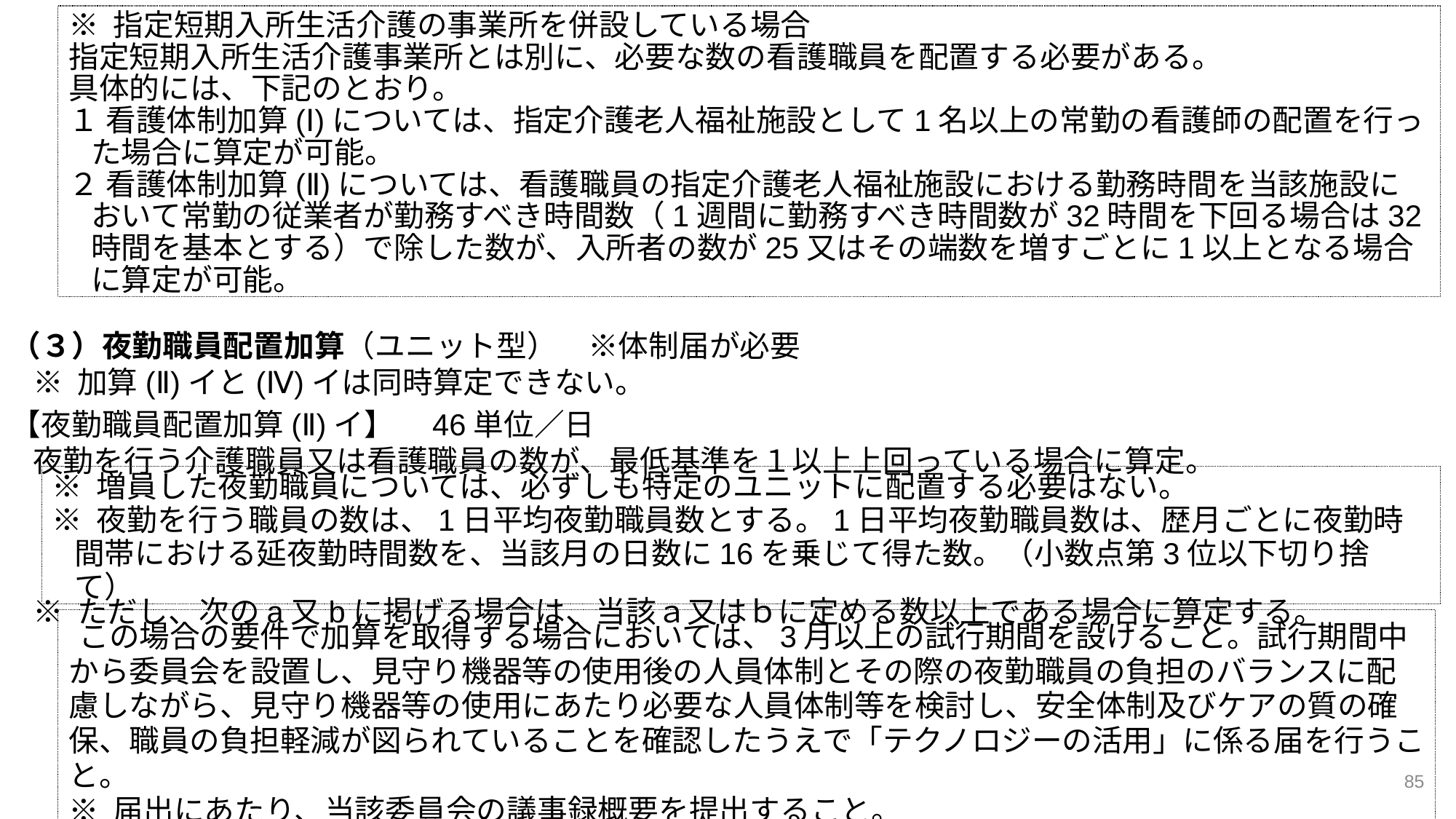

※ 指定短期入所生活介護の事業所を併設している場合
指定短期入所生活介護事業所とは別に、必要な数の看護職員を配置する必要がある。
具体的には、下記のとおり。
１ 看護体制加算(Ⅰ)については、指定介護老人福祉施設として1名以上の常勤の看護師の配置を行った場合に算定が可能。
２ 看護体制加算(Ⅱ)については、看護職員の指定介護老人福祉施設における勤務時間を当該施設において常勤の従業者が勤務すべき時間数（1週間に勤務すべき時間数が32時間を下回る場合は32時間を基本とする）で除した数が、入所者の数が25又はその端数を増すごとに1以上となる場合に算定が可能。
（３）夜勤職員配置加算（ユニット型）　※体制届が必要
※ 加算(Ⅱ)イと(Ⅳ)イは同時算定できない。

【夜勤職員配置加算(Ⅱ)イ】　46単位／日
夜勤を行う介護職員又は看護職員の数が、最低基準を１以上上回っている場合に算定。

※ ただし、次のa又bに掲げる場合は、当該ａ又はｂに定める数以上である場合に算定する。

※ 増員した夜勤職員については、必ずしも特定のユニットに配置する必要はない。
※ 夜勤を行う職員の数は、1日平均夜勤職員数とする。1日平均夜勤職員数は、歴月ごとに夜勤時間帯における延夜勤時間数を、当該月の日数に16を乗じて得た数。（小数点第3位以下切り捨て）
この場合の要件で加算を取得する場合においては、3月以上の試行期間を設けること。試行期間中から委員会を設置し、見守り機器等の使用後の人員体制とその際の夜勤職員の負担のバランスに配慮しながら、見守り機器等の使用にあたり必要な人員体制等を検討し、安全体制及びケアの質の確保、職員の負担軽減が図られていることを確認したうえで「テクノロジーの活用」に係る届を行うこと。
※ 届出にあたり、当該委員会の議事録概要を提出すること。
85